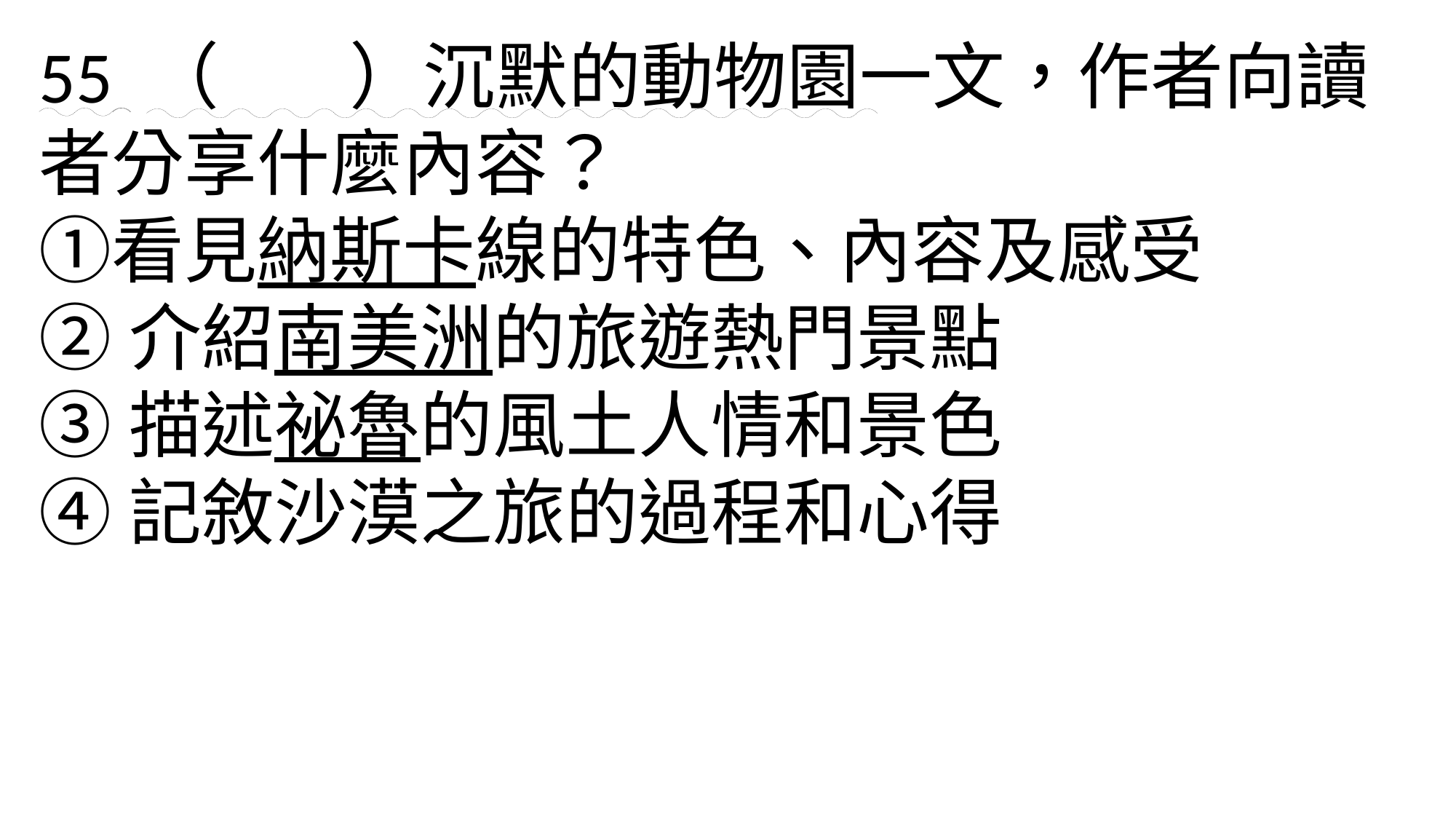

55 （        ）沉默的動物園一文，作者向讀者分享什麼內容？　
①看見納斯卡線的特色、內容及感受
②介紹南美洲的旅遊熱門景點
③描述祕魯的風土人情和景色
④記敘沙漠之旅的過程和心得